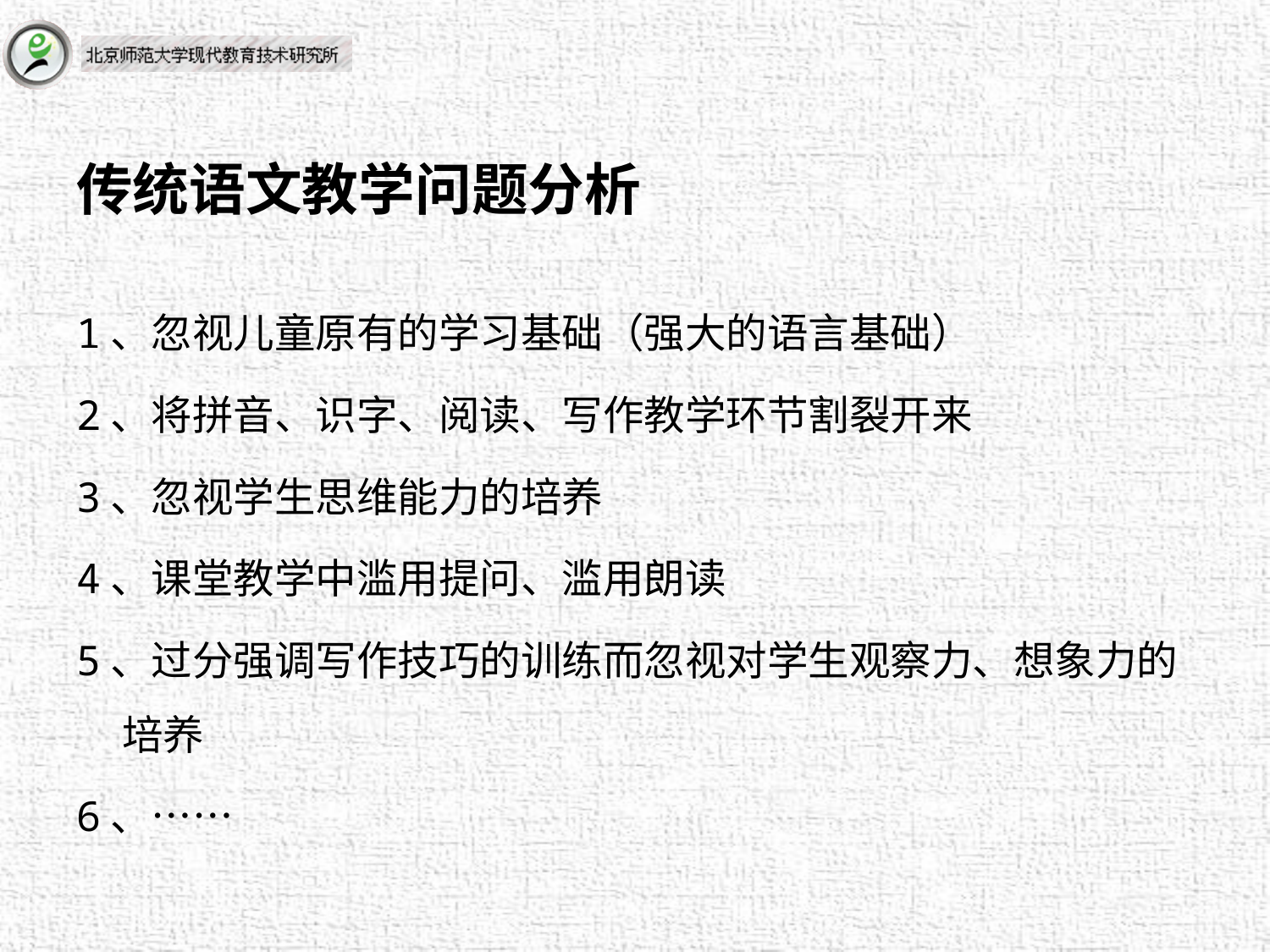

# 传统语文教学问题分析
1、忽视儿童原有的学习基础（强大的语言基础）
2、将拼音、识字、阅读、写作教学环节割裂开来
3、忽视学生思维能力的培养
4、课堂教学中滥用提问、滥用朗读
5、过分强调写作技巧的训练而忽视对学生观察力、想象力的培养
6、……